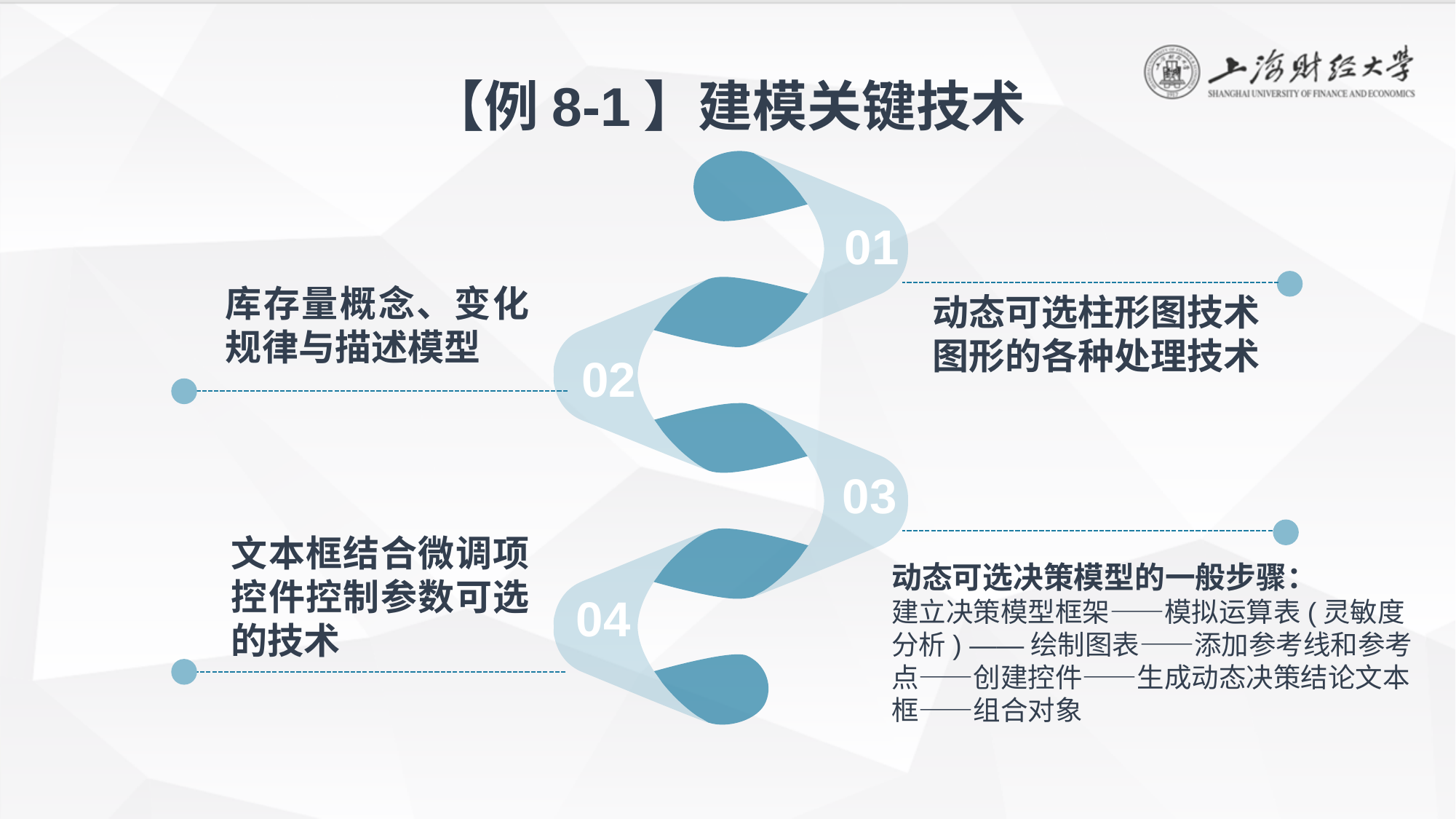

【例8-1】建模关键技术

01

库存量概念、变化规律与描述模型

动态可选柱形图技术
图形的各种处理技术
02

03

文本框结合微调项控件控制参数可选的技术

动态可选决策模型的一般步骤：
建立决策模型框架——模拟运算表(灵敏度分析) ——绘制图表——添加参考线和参考点——创建控件——生成动态决策结论文本框——组合对象
04